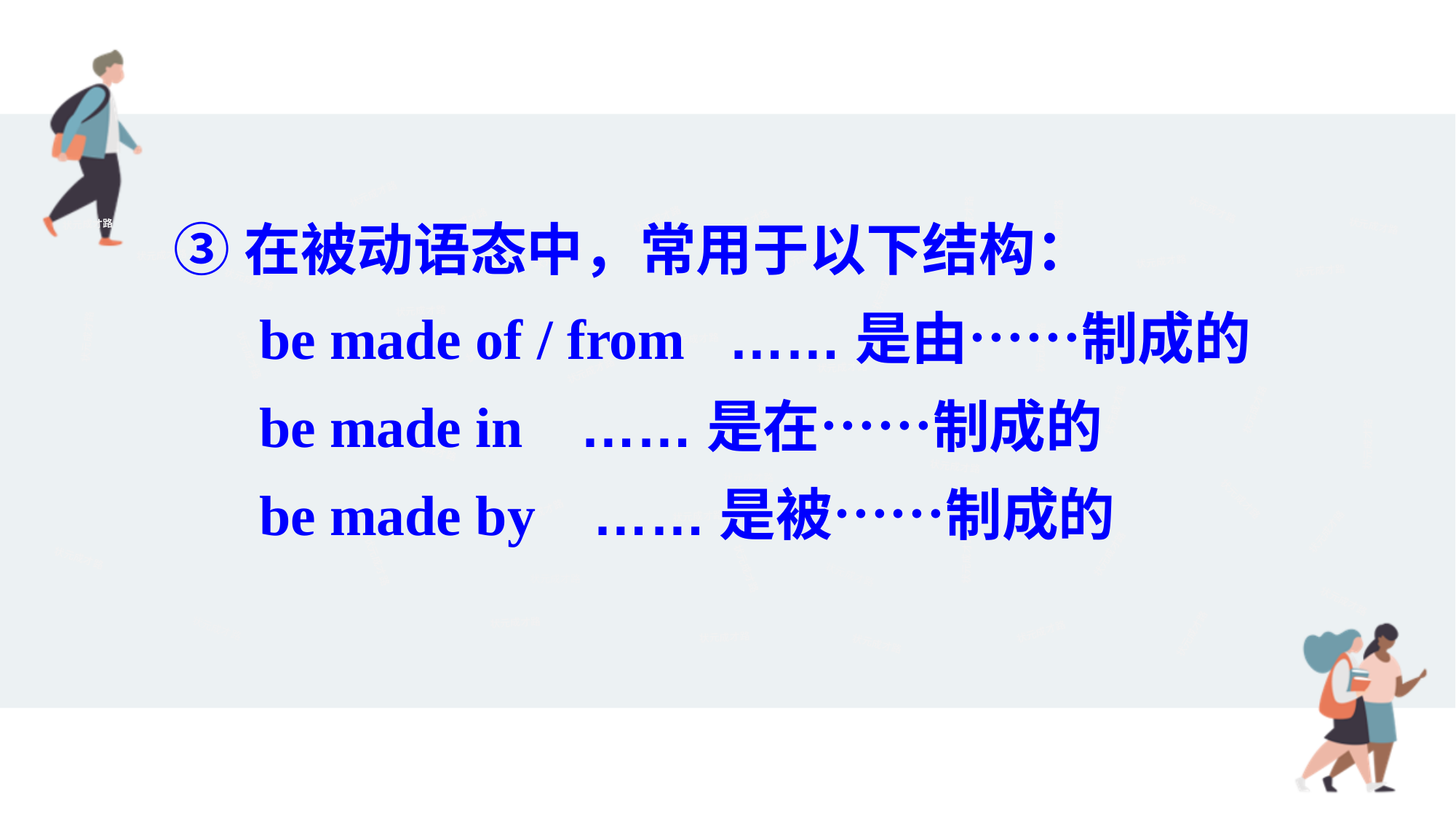

状元成才路
③在被动语态中，常用于以下结构：
      be made of / from   ……是由……制成的
      be made in    ……是在……制成的
      be made by    ……是被……制成的

状元成才路
状元成才路
状元成才路
状元成才路
状元成才路
状元成才路
状元成才路
状元成才路
状元成才路
状元成才路
状元成才路
状元成才路
状元成才路
状元成才路
状元成才路
状元成才路
状元成才路
状元成才路
状元成才路
状元成才路
状元成才路
状元成才路
状元成才路
状元成才路
状元成才路
状元成才路
状元成才路
状元成才路
状元成才路
状元成才路
状元成才路
状元成才路
状元成才路
状元成才路
状元成才路
状元成才路
状元成才路
状元成才路
状元成才路
状元成才路
状元成才路
状元成才路
状元成才路
状元成才路
状元成才路
状元成才路
状元成才路
状元成才路
状元成才路